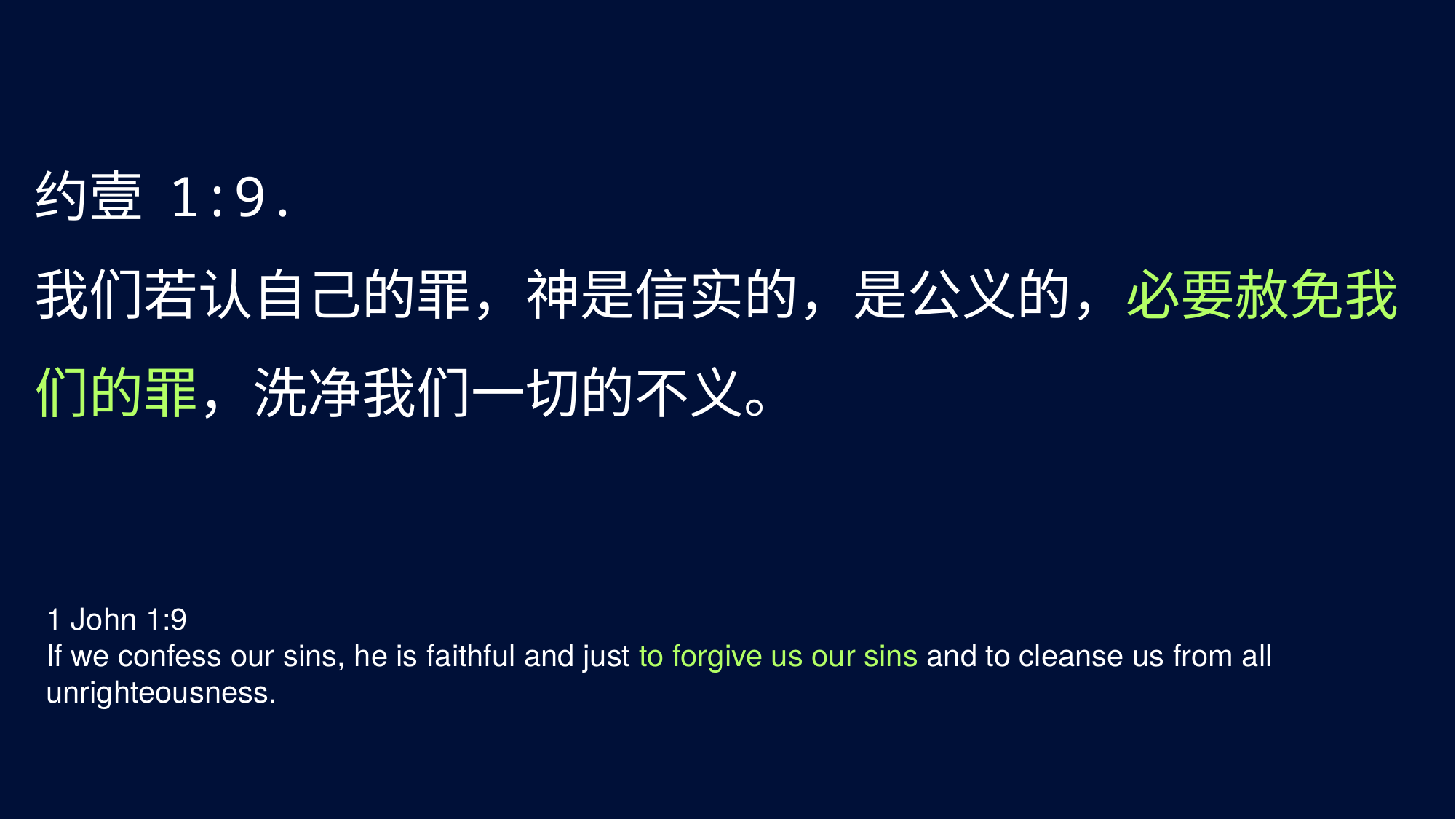

约壹 1:9.
我们若认自己的罪，神是信实的，是公义的，必要赦免我们的罪，洗净我们一切的不义。
1 John 1:9
If we confess our sins, he is faithful and just to forgive us our sins and to cleanse us from all unrighteousness.